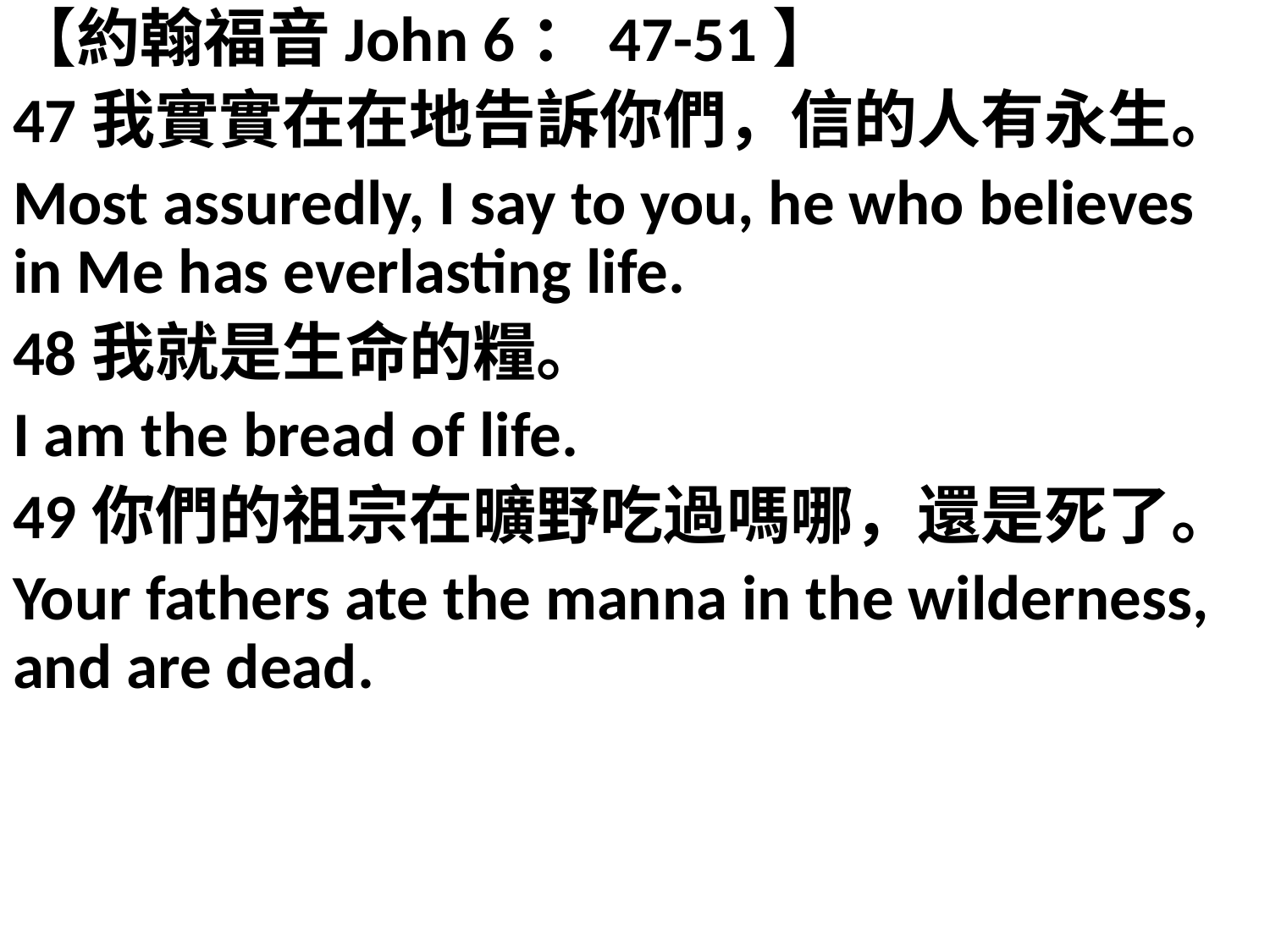

【約翰福音John 6：47-51】
47我實實在在地告訴你們，信的人有永生。
Most assuredly, I say to you, he who believes in Me has everlasting life.
48我就是生命的糧。
I am the bread of life.
49你們的祖宗在曠野吃過嗎哪，還是死了。
Your fathers ate the manna in the wilderness, and are dead.